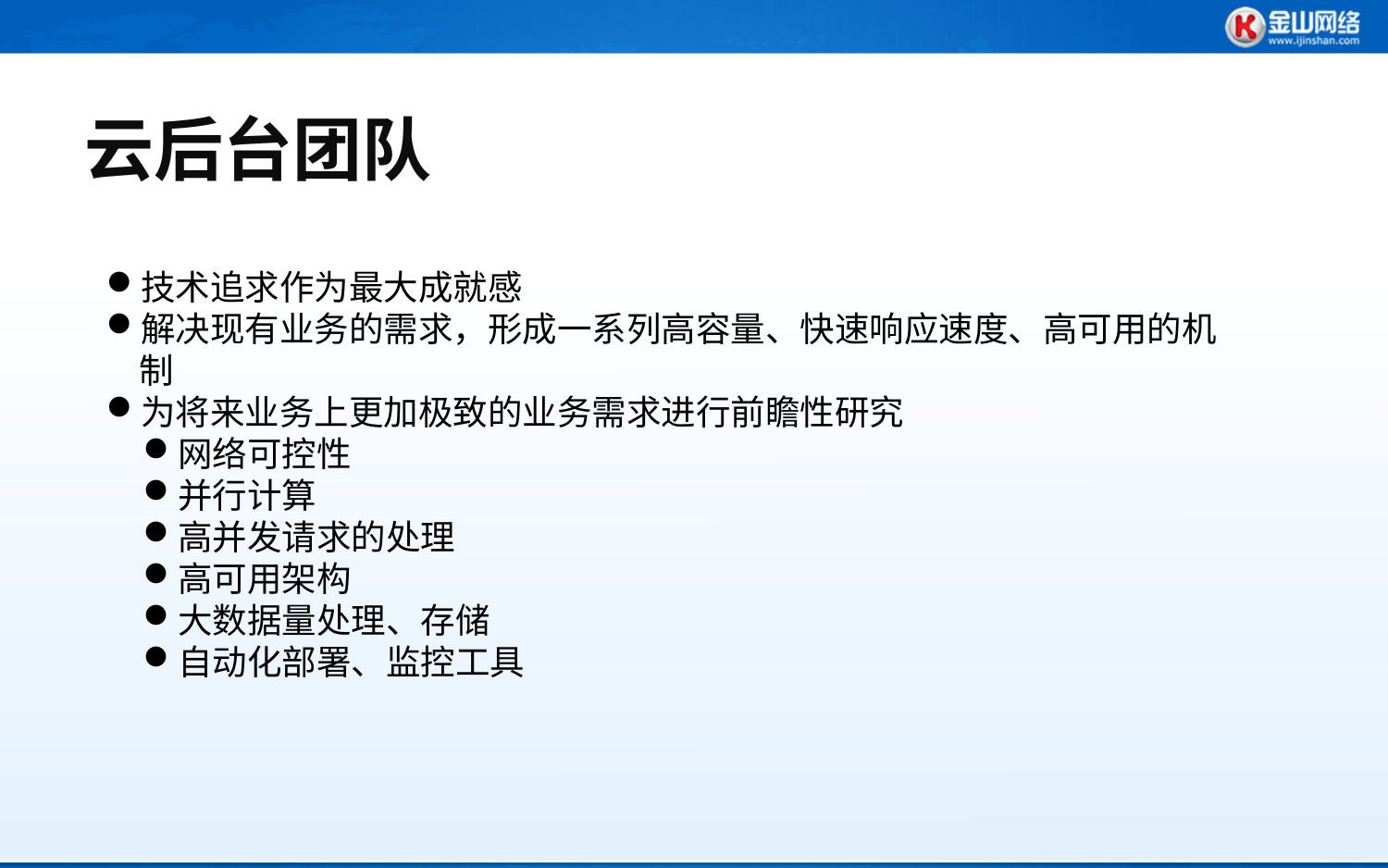

云后台团队
技术追求作为最大成就感
解决现有业务的需求，形成一系列高容量、快速响应速度、高可用的机制
为将来业务上更加极致的业务需求进行前瞻性研究
网络可控性
并行计算
高并发请求的处理
高可用架构
大数据量处理、存储
自动化部署、监控工具